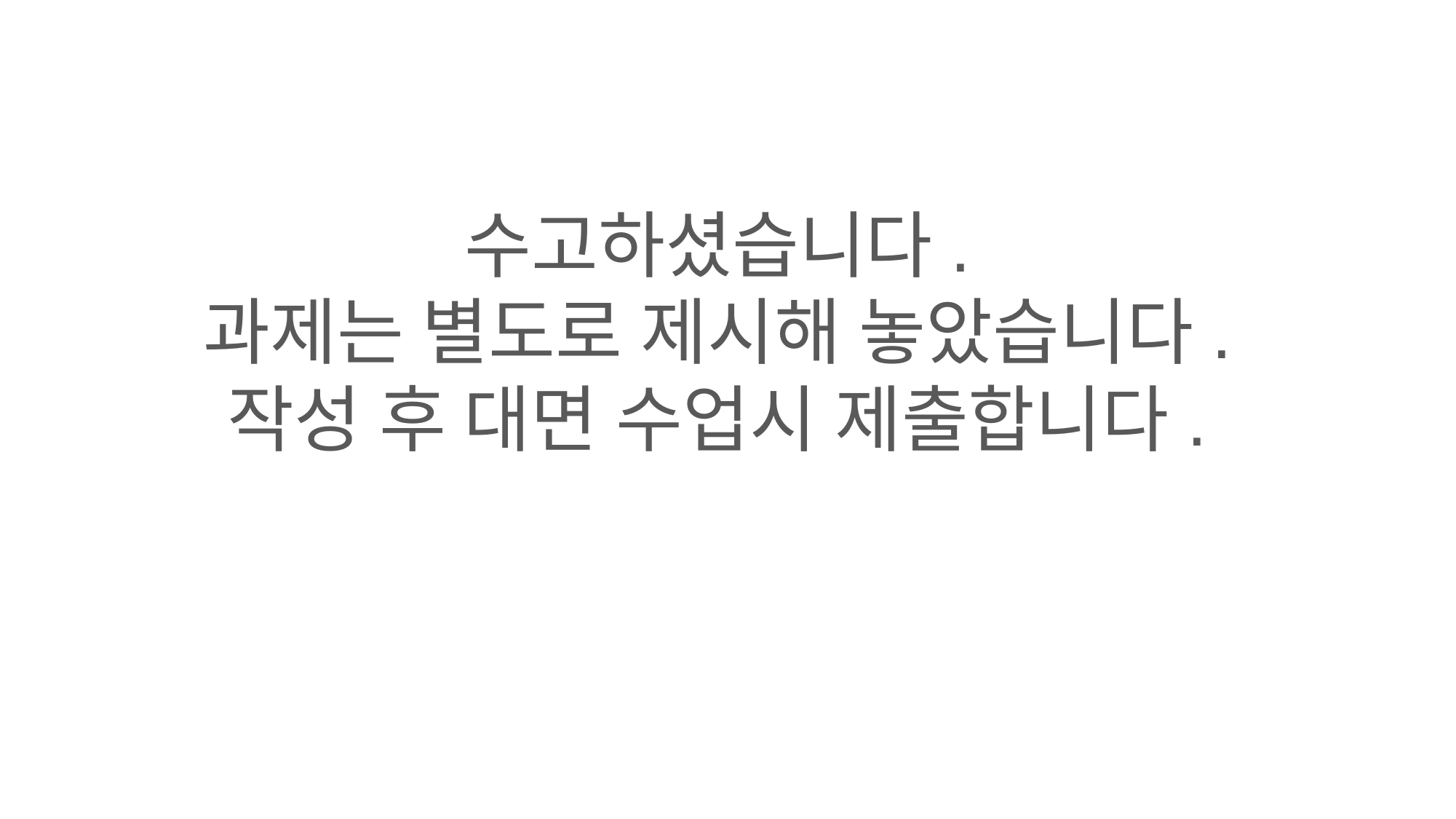

수고하셨습니다.
과제는 별도로 제시해 놓았습니다.
작성 후 대면 수업시 제출합니다.